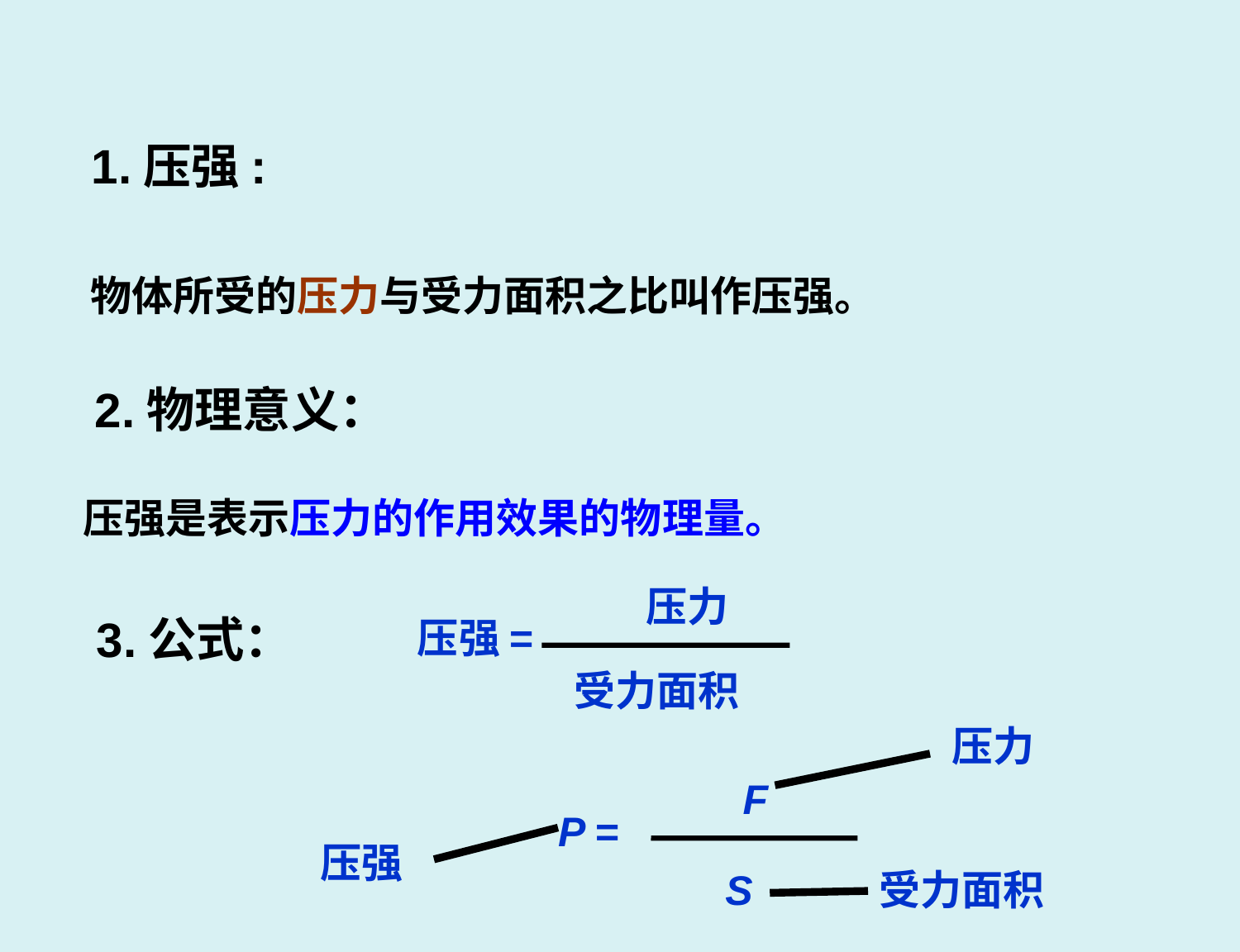

1.压强:
物体所受的压力与受力面积之比叫作压强。
2.物理意义：
压强是表示压力的作用效果的物理量。
压力
3.公式：
 压强=

受力面积
压力

F
P =

 压强

S
受力面积